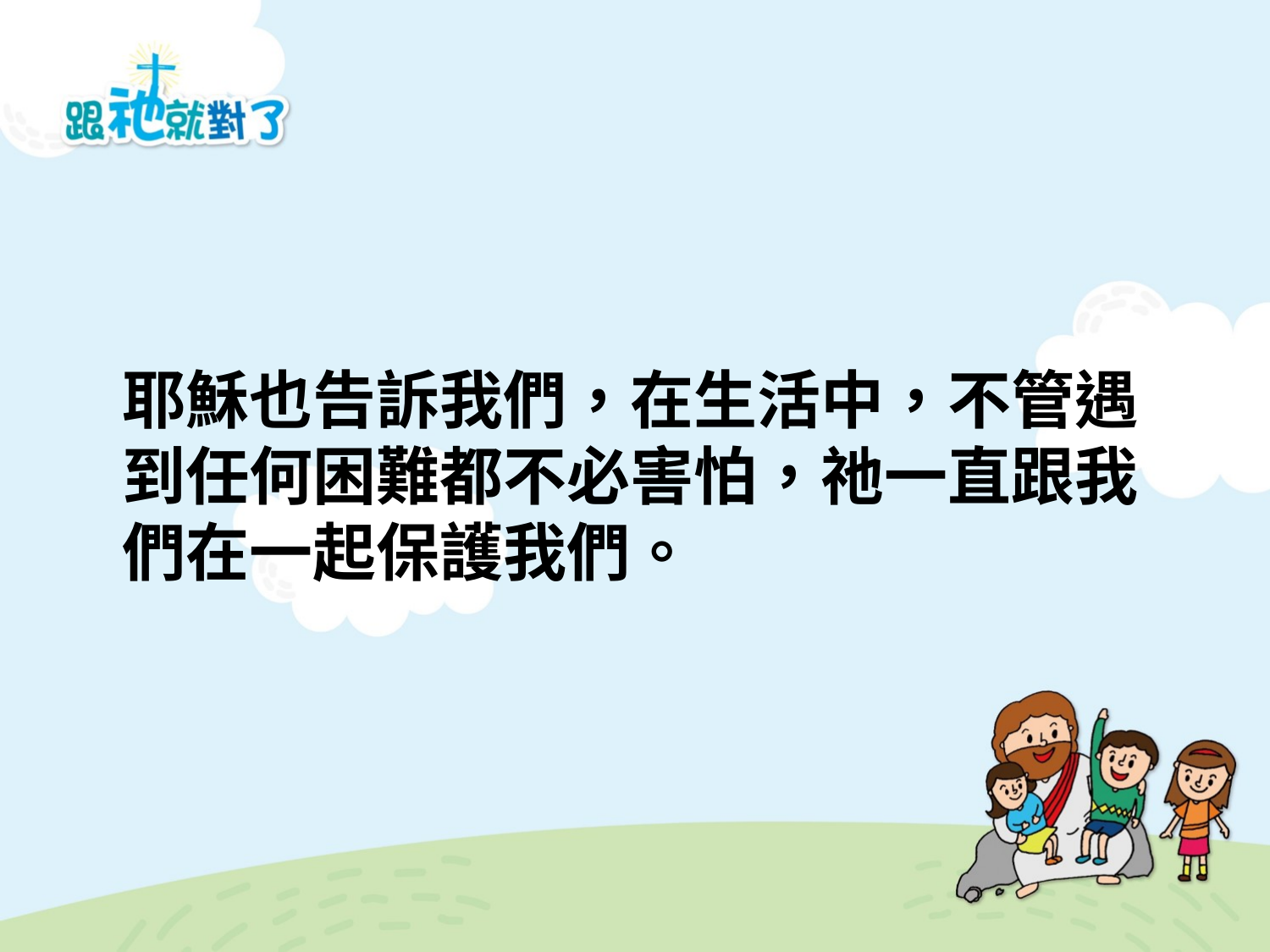

耶穌也告訴我們，在生活中，不管遇到任何困難都不必害怕，祂一直跟我們在一起保護我們。